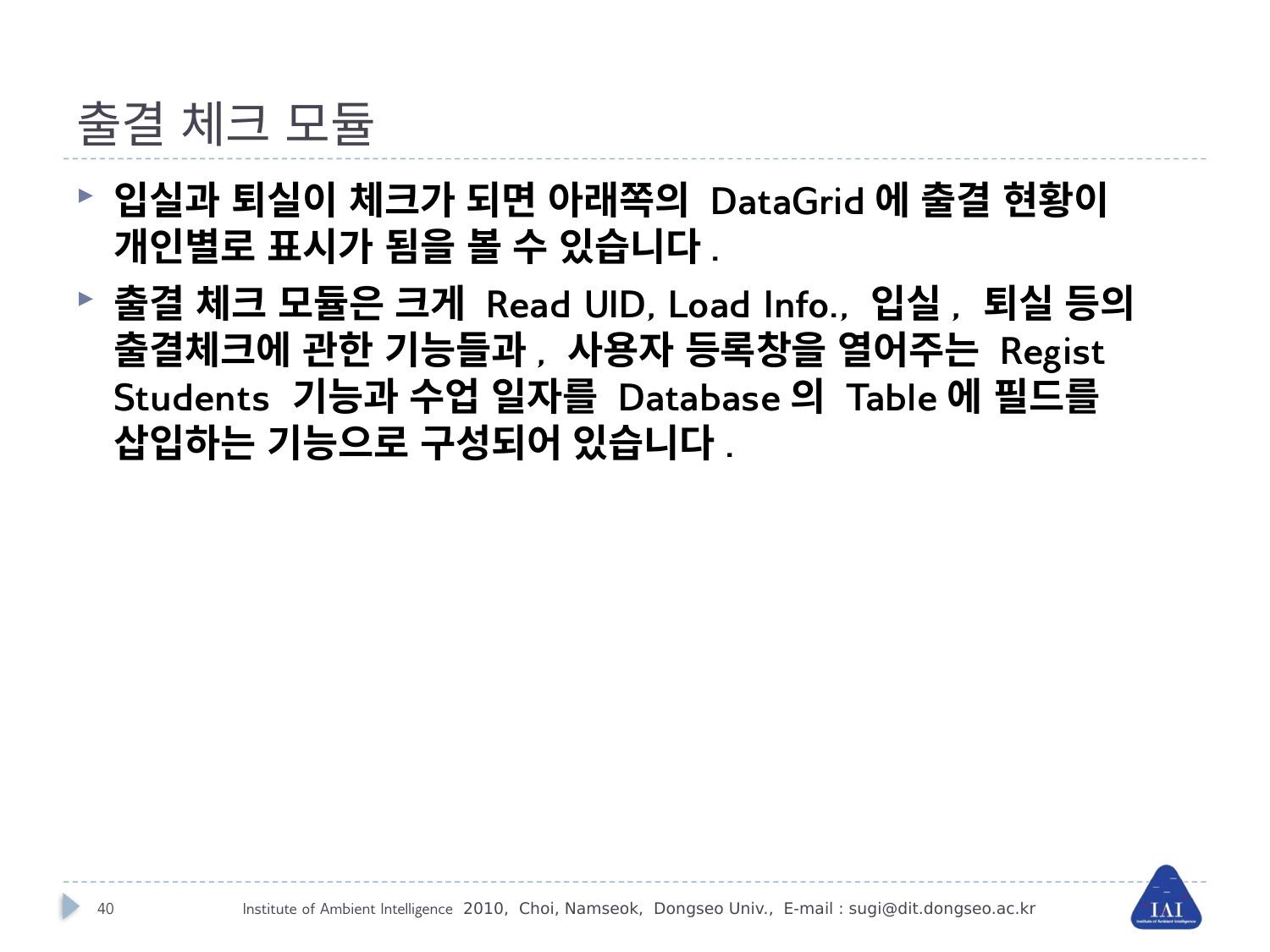

# 출결 체크 모듈
입실과 퇴실이 체크가 되면 아래쪽의 DataGrid에 출결 현황이 개인별로 표시가 됨을 볼 수 있습니다.
출결 체크 모듈은 크게 Read UID, Load Info., 입실, 퇴실 등의 출결체크에 관한 기능들과, 사용자 등록창을 열어주는 Regist Students 기능과 수업 일자를 Database의 Table에 필드를 삽입하는 기능으로 구성되어 있습니다.